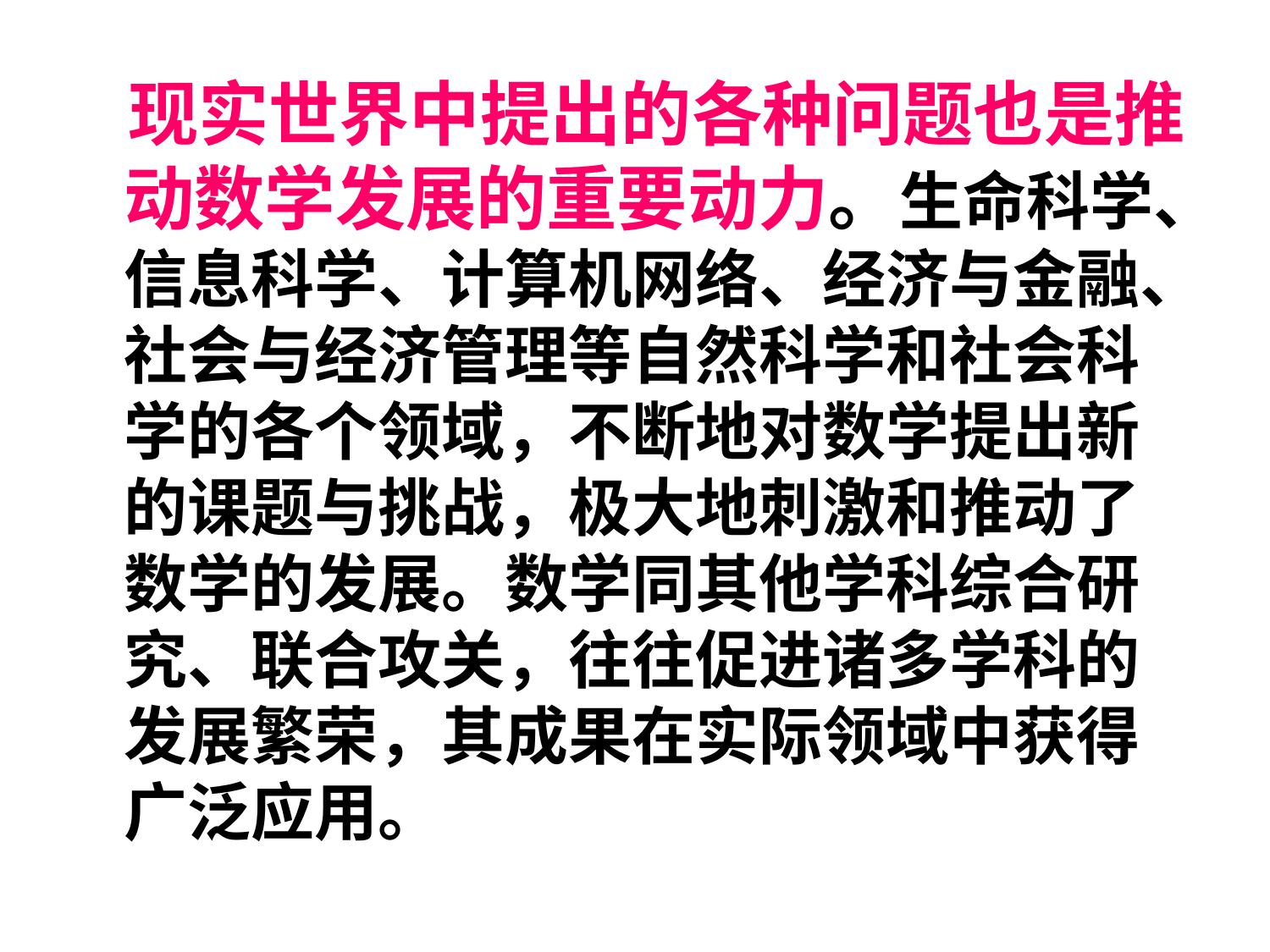

现实世界中提出的各种问题也是推动数学发展的重要动力。生命科学、信息科学、计算机网络、经济与金融、社会与经济管理等自然科学和社会科学的各个领域，不断地对数学提出新的课题与挑战，极大地刺激和推动了数学的发展。数学同其他学科综合研究、联合攻关，往往促进诸多学科的发展繁荣，其成果在实际领域中获得广泛应用。